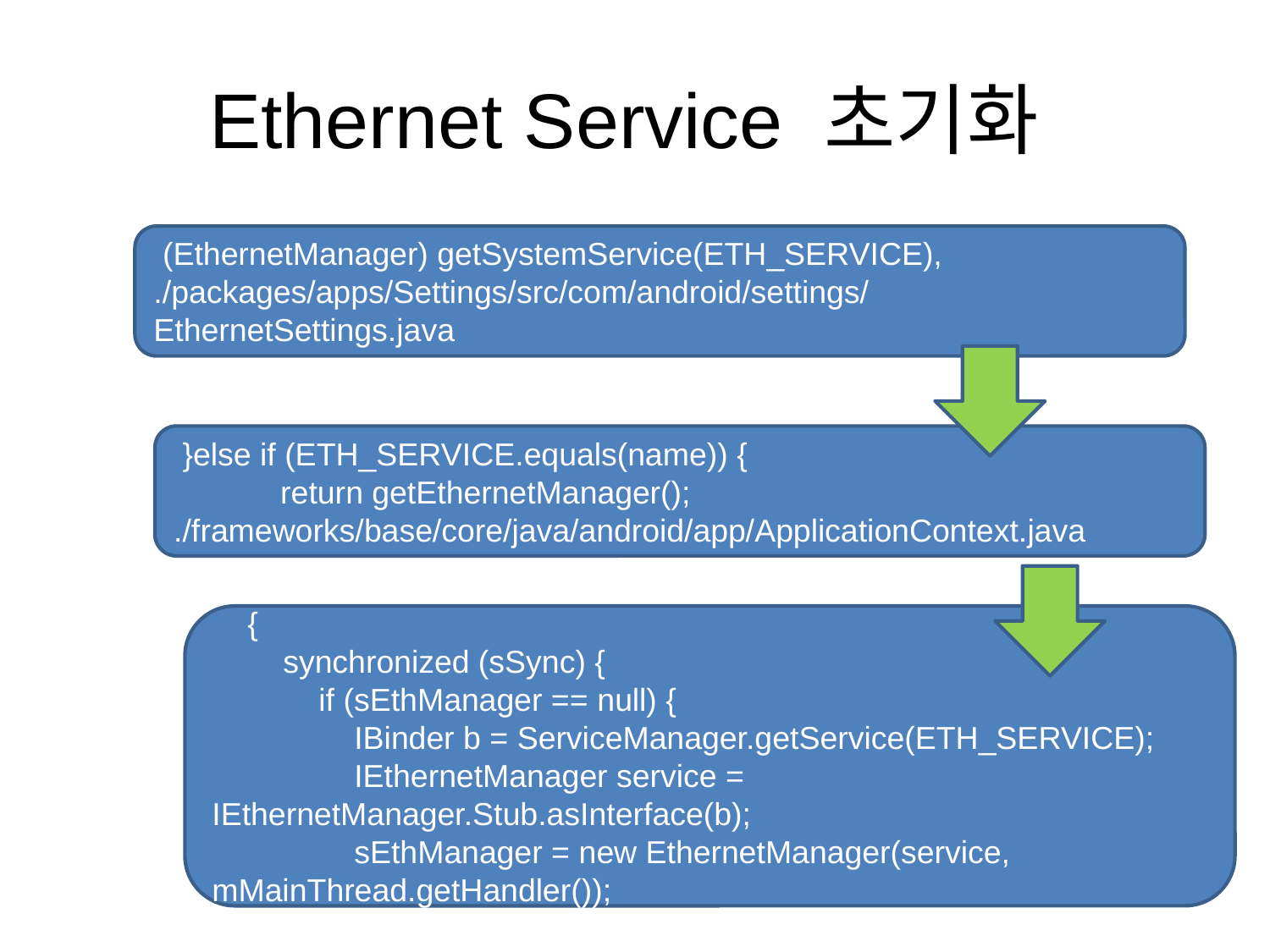

# Ethernet Service 초기화
 (EthernetManager) getSystemService(ETH_SERVICE),
./packages/apps/Settings/src/com/android/settings/EthernetSettings.java

 }else if (ETH_SERVICE.equals(name)) {
            return getEthernetManager();
./frameworks/base/core/java/android/app/ApplicationContext.java

private EthernetManager getEthernetManager()
    {
        synchronized (sSync) {
            if (sEthManager == null) {
                IBinder b = ServiceManager.getService(ETH_SERVICE);
                IEthernetManager service = IEthernetManager.Stub.asInterface(b);
                sEthManager = new EthernetManager(service, mMainThread.getHandler());
./frameworks/base/core/java/android/app/ApplicationContext.java